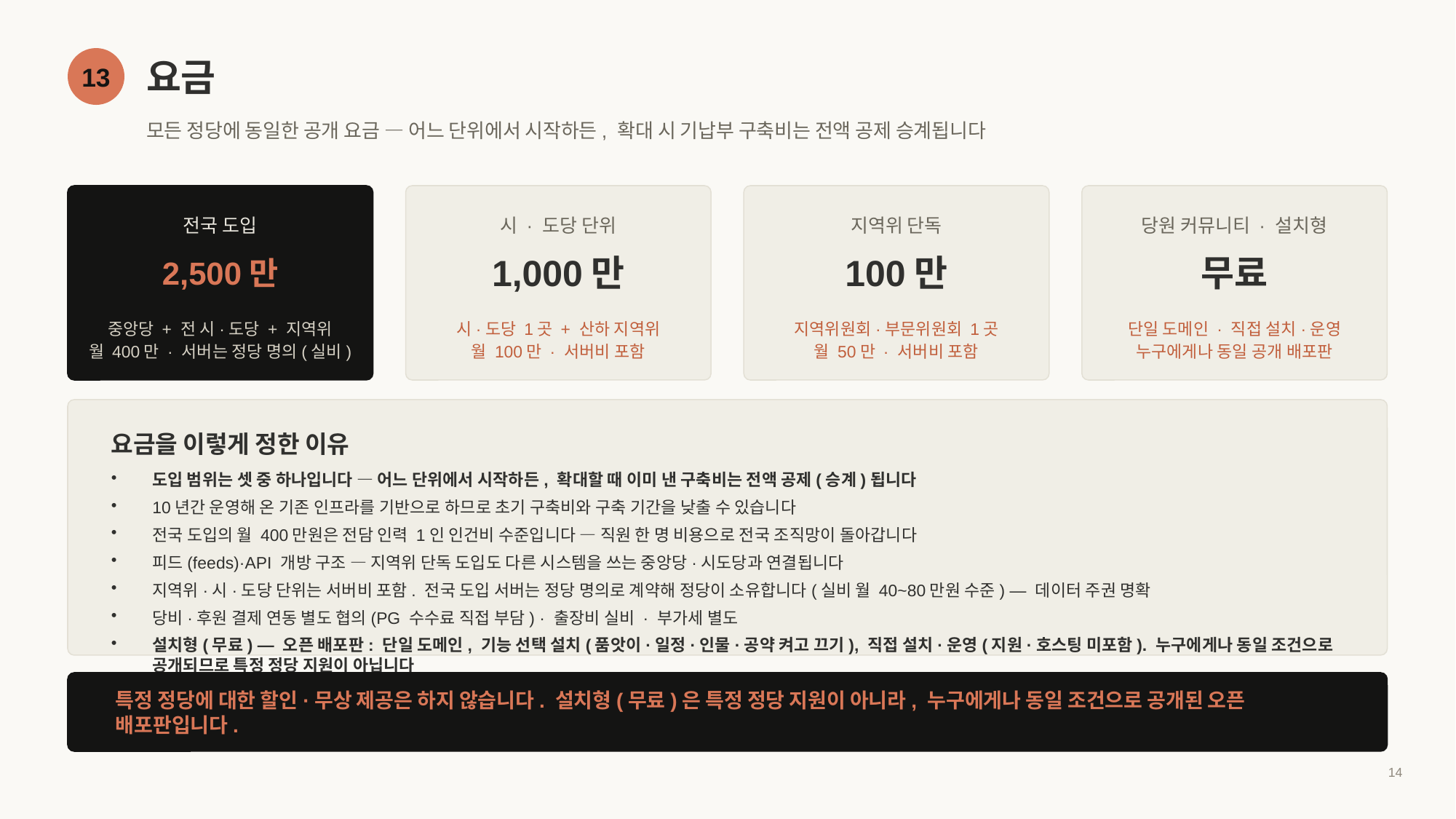

요금

13
모든 정당에 동일한 공개 요금 — 어느 단위에서 시작하든, 확대 시 기납부 구축비는 전액 공제 승계됩니다

전국 도입
시 · 도당 단위
지역위 단독
당원 커뮤니티 · 설치형
2,500만
1,000만
100만
무료
중앙당 + 전 시·도당 + 지역위
월 400만 · 서버는 정당 명의(실비)
시·도당 1곳 + 산하 지역위
월 100만 · 서버비 포함
지역위원회·부문위원회 1곳
월 50만 · 서버비 포함
단일 도메인 · 직접 설치·운영
누구에게나 동일 공개 배포판

요금을 이렇게 정한 이유
도입 범위는 셋 중 하나입니다 — 어느 단위에서 시작하든, 확대할 때 이미 낸 구축비는 전액 공제(승계)됩니다
10년간 운영해 온 기존 인프라를 기반으로 하므로 초기 구축비와 구축 기간을 낮출 수 있습니다
전국 도입의 월 400만원은 전담 인력 1인 인건비 수준입니다 — 직원 한 명 비용으로 전국 조직망이 돌아갑니다
피드(feeds)·API 개방 구조 — 지역위 단독 도입도 다른 시스템을 쓰는 중앙당·시도당과 연결됩니다
지역위·시·도당 단위는 서버비 포함. 전국 도입 서버는 정당 명의로 계약해 정당이 소유합니다(실비 월 40~80만원 수준) — 데이터 주권 명확
당비·후원 결제 연동 별도 협의(PG 수수료 직접 부담) · 출장비 실비 · 부가세 별도
설치형(무료) — 오픈 배포판: 단일 도메인, 기능 선택 설치(품앗이·일정·인물·공약 켜고 끄기), 직접 설치·운영(지원·호스팅 미포함). 누구에게나 동일 조건으로 공개되므로 특정 정당 지원이 아닙니다

특정 정당에 대한 할인·무상 제공은 하지 않습니다. 설치형(무료)은 특정 정당 지원이 아니라, 누구에게나 동일 조건으로 공개된 오픈 배포판입니다.
14